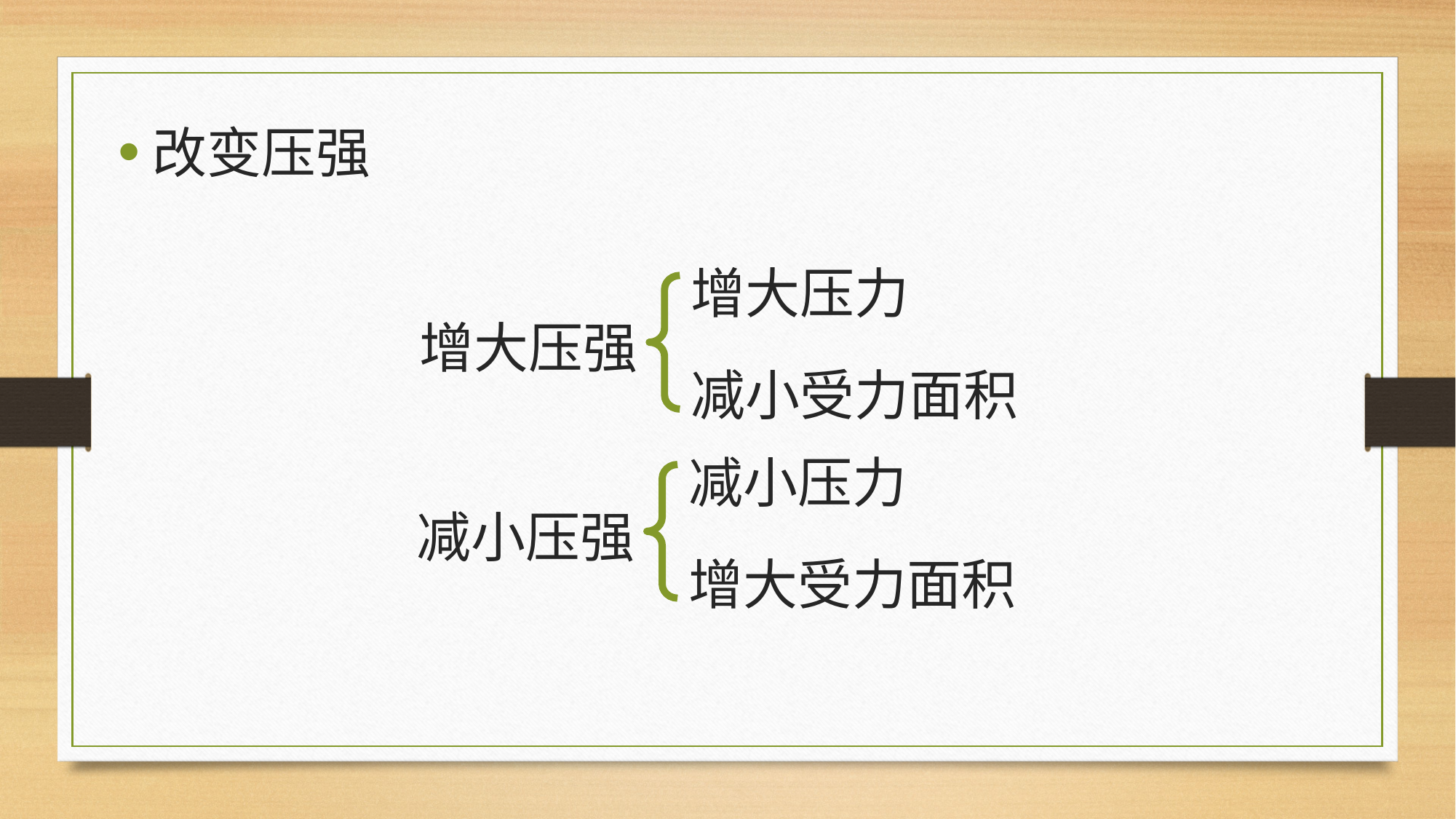

改变压强
增大压力

增大压强
减小受力面积
减小压力

减小压强
增大受力面积